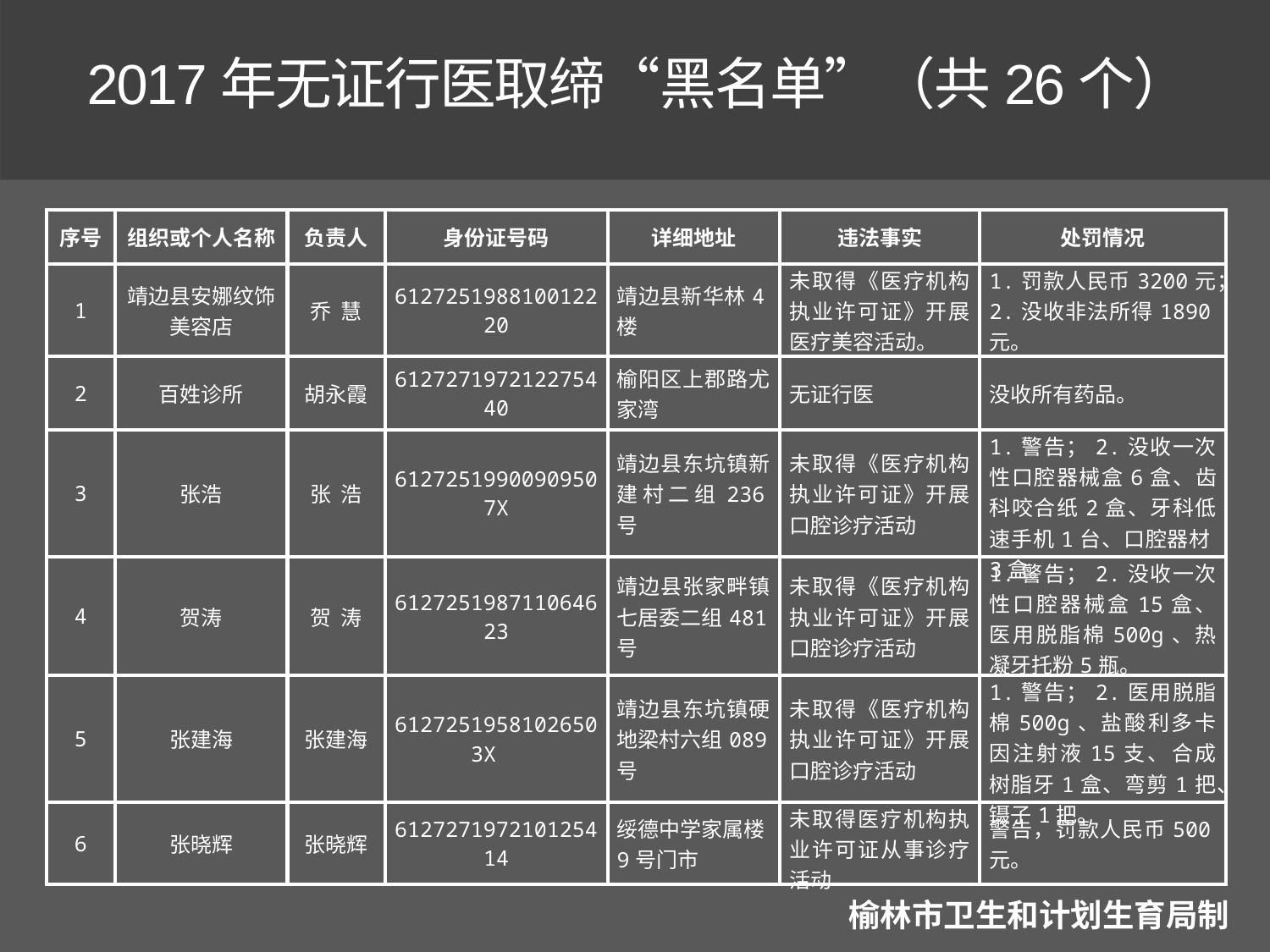

2017年无证行医取缔“黑名单”（共26个）
| 序号 | 组织或个人名称 | 负责人 | 身份证号码 | 详细地址 | 违法事实 | 处罚情况 |
| --- | --- | --- | --- | --- | --- | --- |
| 1 | 靖边县安娜纹饰美容店 | 乔 慧 | 612725198810012220 | 靖边县新华林4楼 | 未取得《医疗机构执业许可证》开展医疗美容活动。 | 1.罚款人民币3200元； 2.没收非法所得1890元。 |
| 2 | 百姓诊所 | 胡永霞 | 612727197212275440 | 榆阳区上郡路尤家湾 | 无证行医 | 没收所有药品。 |
| 3 | 张浩 | 张 浩 | 61272519900909507X | 靖边县东坑镇新建村二组236号 | 未取得《医疗机构执业许可证》开展口腔诊疗活动 | 1.警告；2.没收一次性口腔器械盒6盒、齿科咬合纸2盒、牙科低速手机1台、口腔器材3盒。 |
| 4 | 贺涛 | 贺 涛 | 612725198711064623 | 靖边县张家畔镇七居委二组481号 | 未取得《医疗机构执业许可证》开展口腔诊疗活动 | 1.警告；2.没收一次性口腔器械盒15盒、医用脱脂棉500g、热凝牙托粉5瓶。 |
| 5 | 张建海 | 张建海 | 61272519581026503X | 靖边县东坑镇硬地梁村六组089号 | 未取得《医疗机构执业许可证》开展口腔诊疗活动 | 1.警告；2.医用脱脂棉500g、盐酸利多卡因注射液15支、合成树脂牙1盒、弯剪1把、镊子1把。 |
| 6 | 张晓辉 | 张晓辉 | 612727197210125414 | 绥德中学家属楼9号门市 | 未取得医疗机构执业许可证从事诊疗活动 | 警告，罚款人民币500元。 |
榆林市卫生和计划生育局制